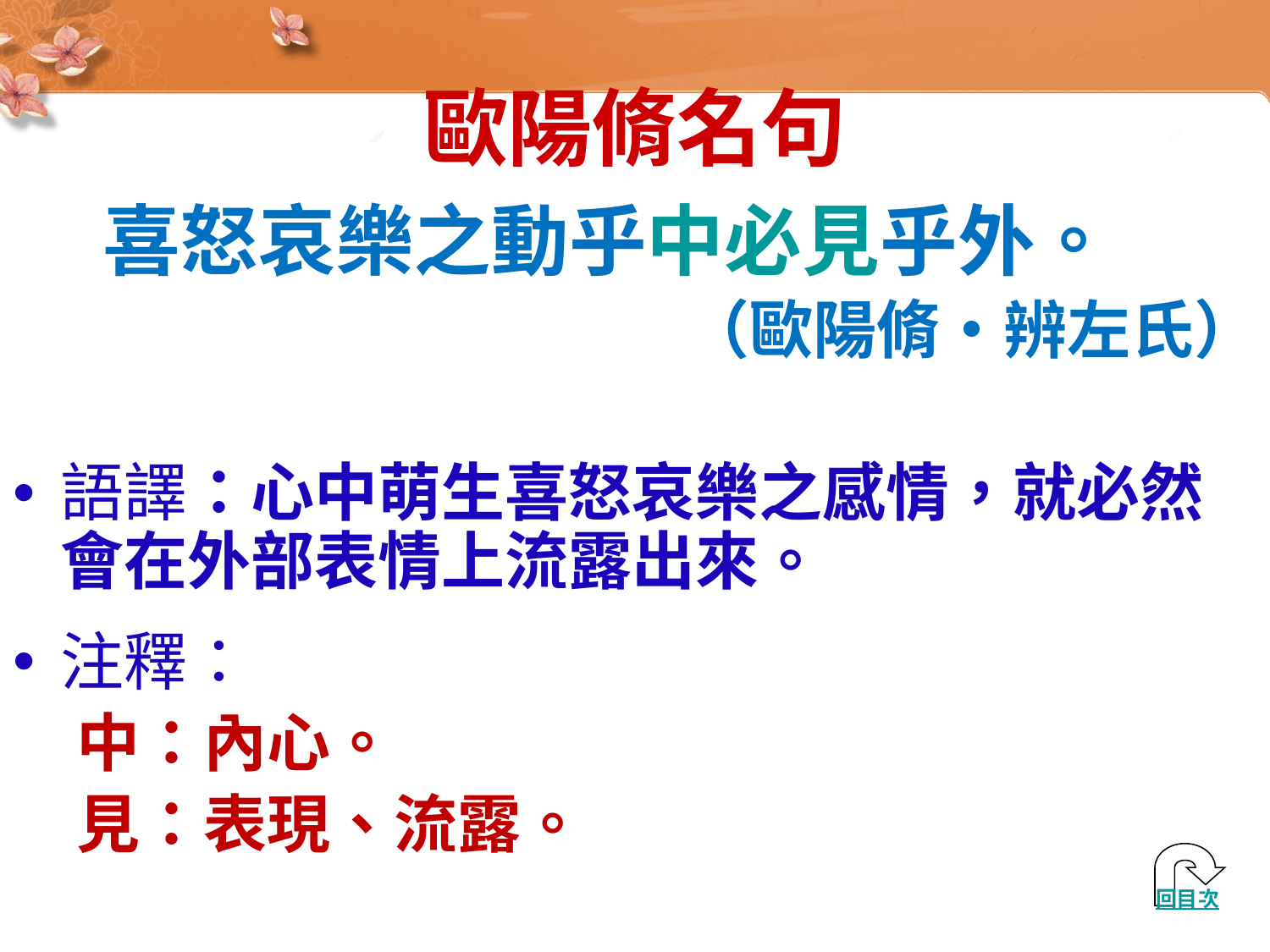

歐陽脩名句
喜怒哀樂之動乎中必見乎外。
（歐陽脩‧辨左氏）

語譯：心中萌生喜怒哀樂之感情，就必然會在外部表情上流露出來。
注釋：
　中：內心。
　見：表現、流露。
   回目次